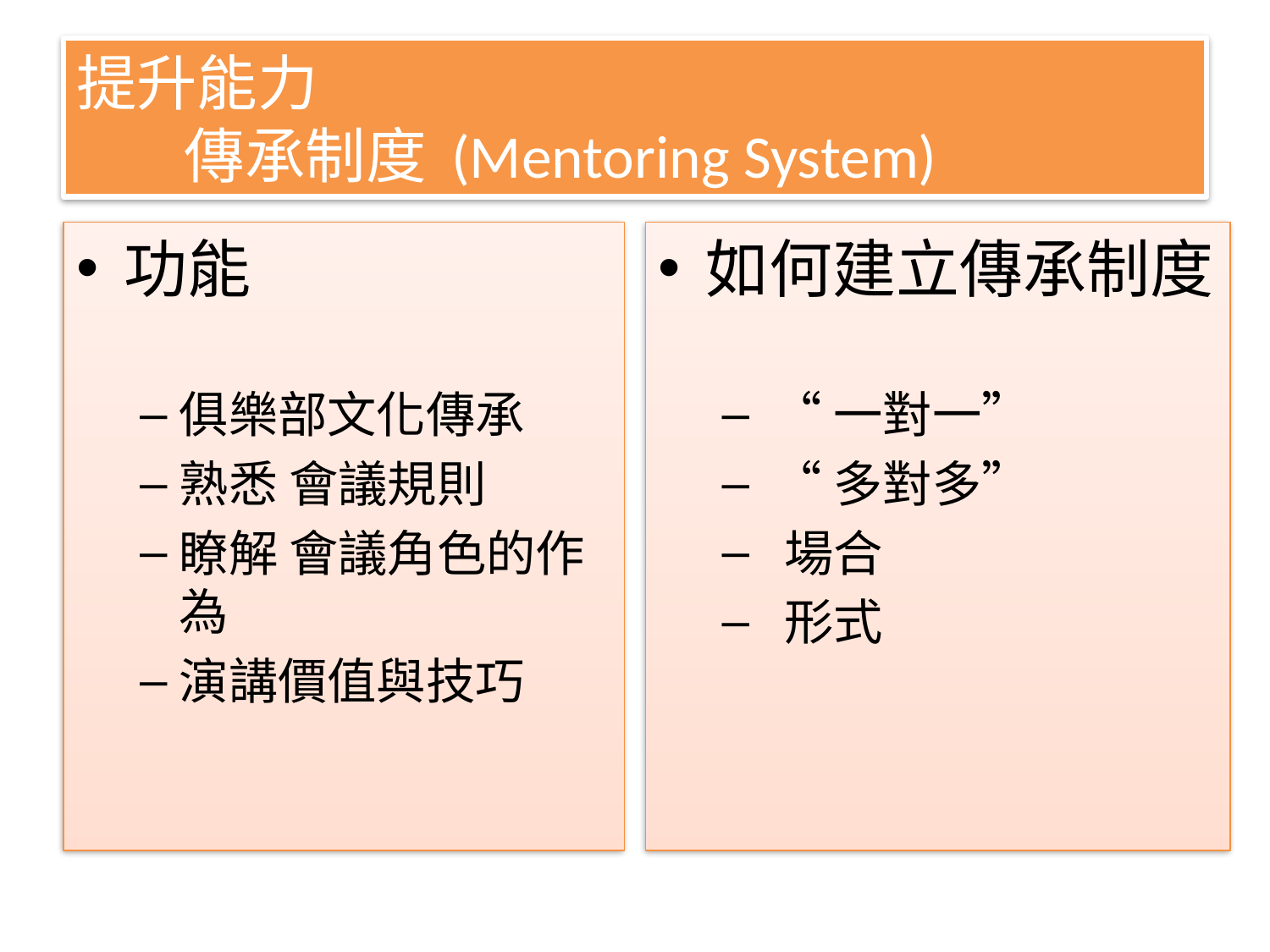

# 提升能力 傳承制度 (Mentoring System)
功能

俱樂部文化傳承
熟悉 會議規則
瞭解 會議角色的作為
演講價值與技巧

如何建立傳承制度

 “一對一”
 “多對多”
 場合
 形式